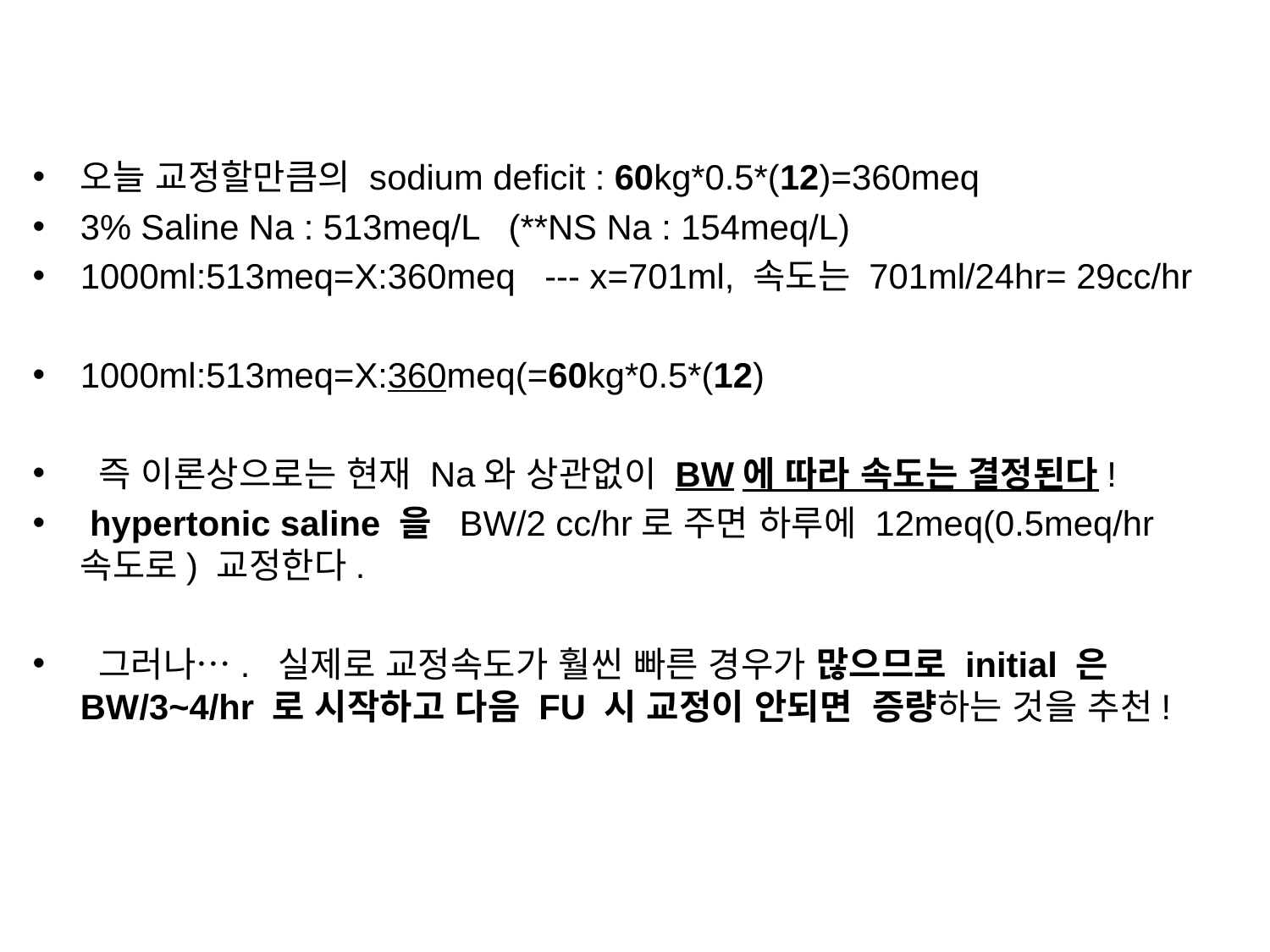

오늘 교정할만큼의 sodium deficit : 60kg*0.5*(12)=360meq
3% Saline Na : 513meq/L   (**NS Na : 154meq/L)
1000ml:513meq=X:360meq   --- x=701ml, 속도는 701ml/24hr= 29cc/hr

1000ml:513meq=X:360meq(=60kg*0.5*(12)

 즉 이론상으로는 현재 Na와 상관없이 BW에 따라 속도는 결정된다!
 hypertonic saline 을  BW/2 cc/hr로 주면 하루에 12meq(0.5meq/hr 속도로) 교정한다.

 그러나….  실제로 교정속도가 훨씬 빠른 경우가 많으므로 initial 은  BW/3~4/hr 로 시작하고 다음 FU 시 교정이 안되면  증량하는 것을 추천!